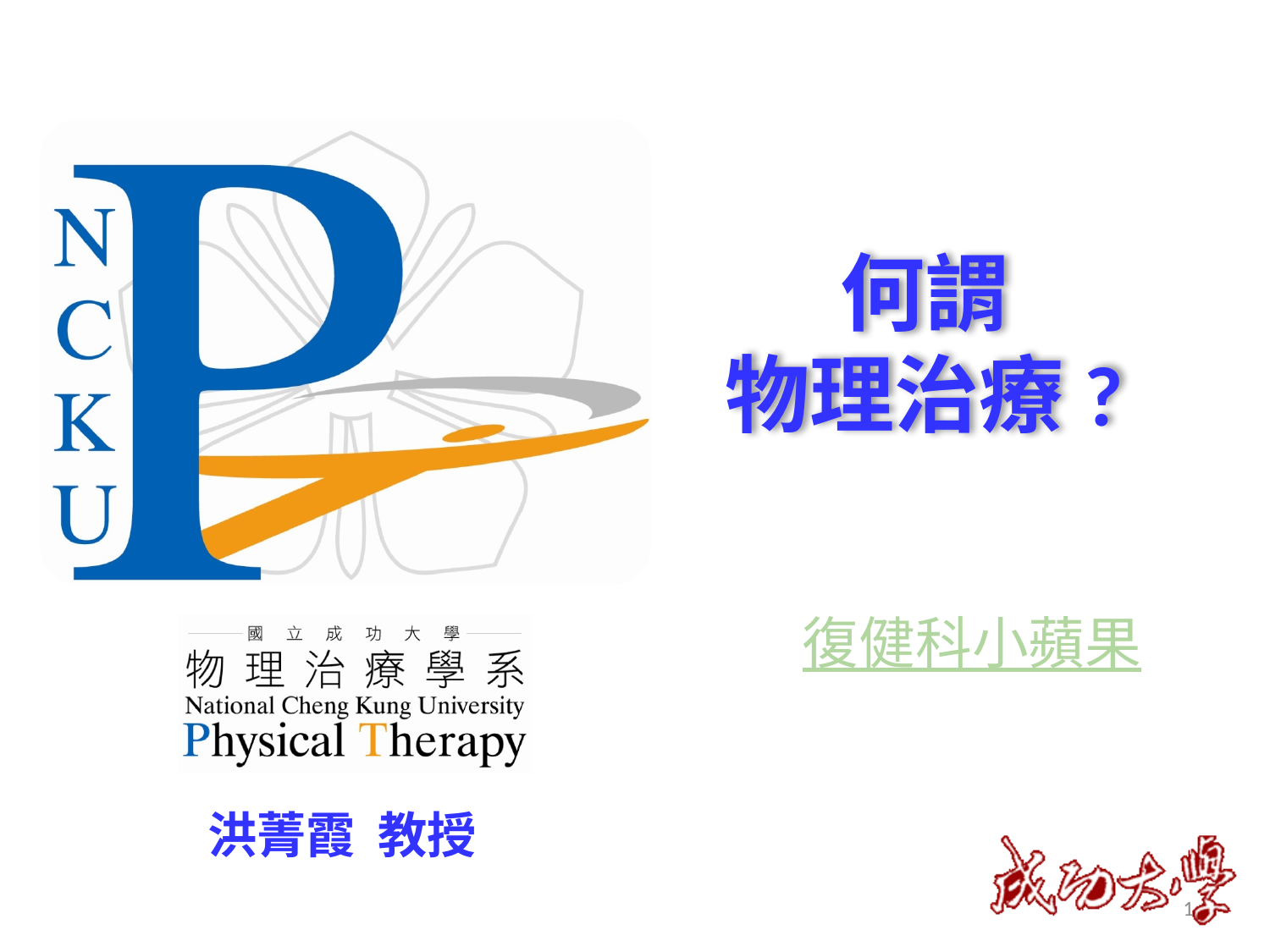

# 何謂 物理治療?
復健科小蘋果
洪菁霞  教授
1